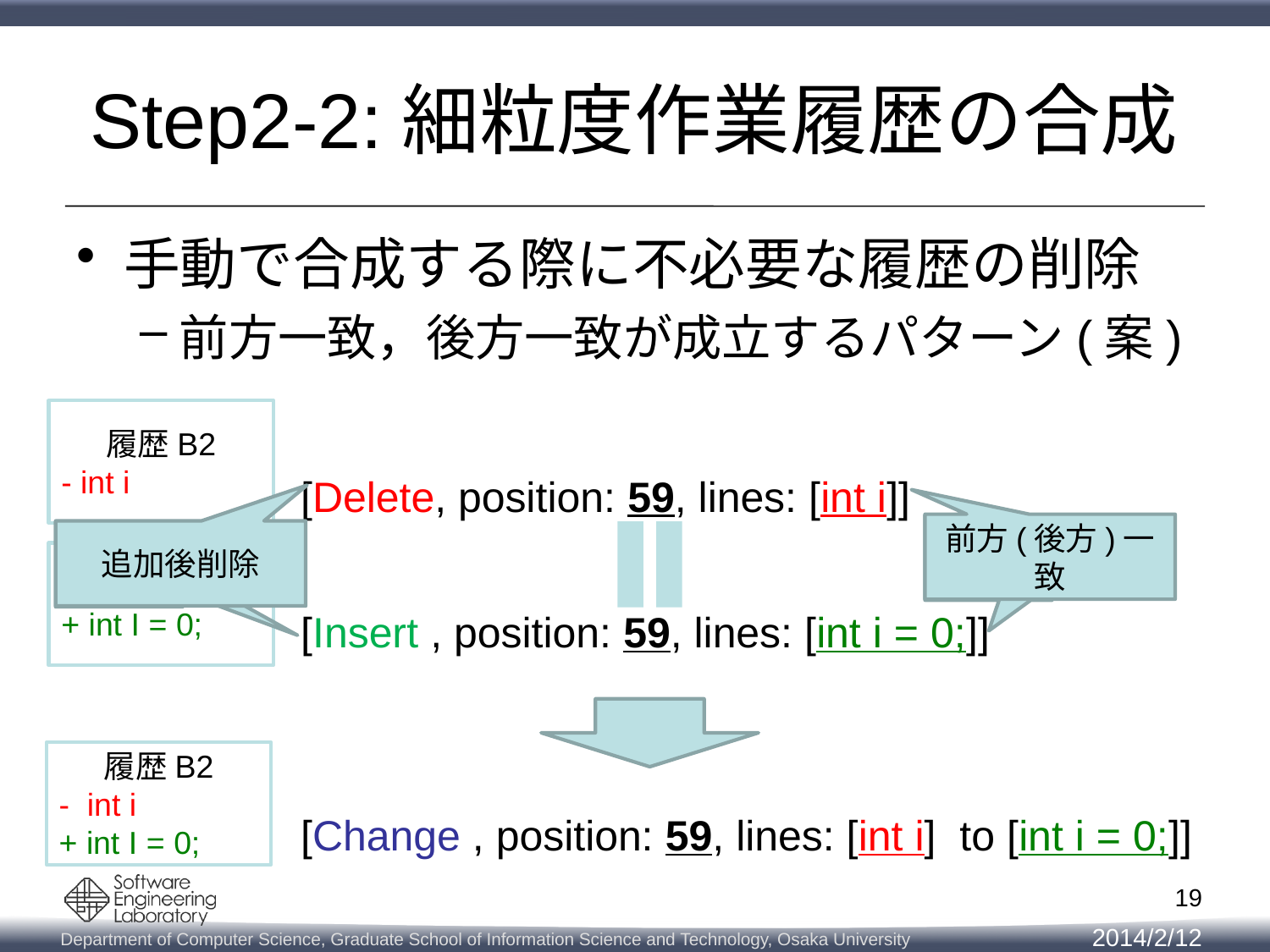

# Step2-2:細粒度作業履歴の合成
手動で合成する際に不必要な履歴の削除
前方一致，後方一致が成立するパターン(案)

履歴B2
- int i
[Delete, position: 59, lines: [int i]]

[Insert , position: 59, lines: [int i = 0;]]

[Change , position: 59, lines: [int i]  to [int i = 0;]]

前方(後方)一致

追加後削除

履歴B2
+ int I = 0;

履歴B2
-  int i
+ int I = 0;
19
2014/2/12